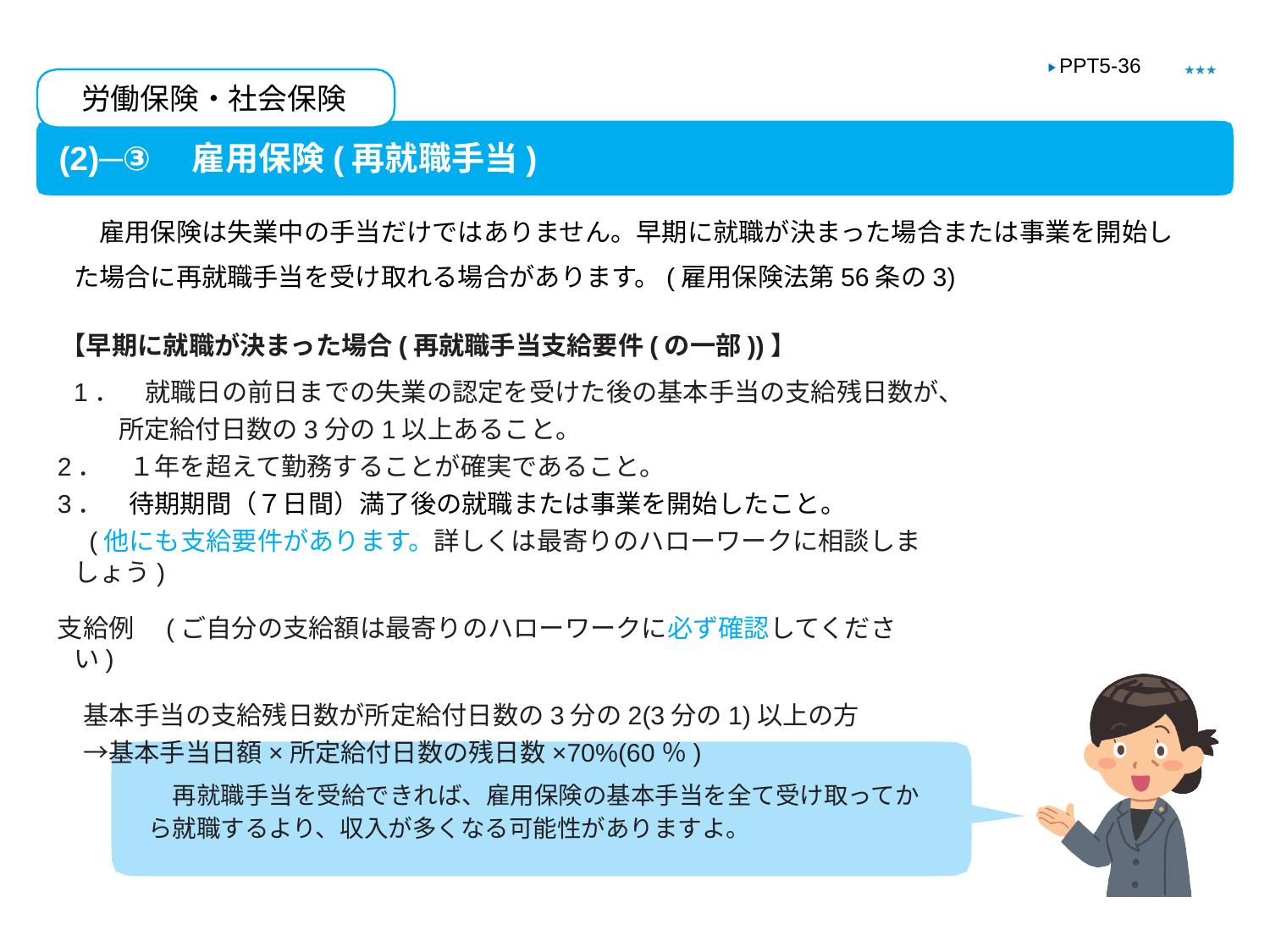

★★★
▶ PPT5-36

労働保険・社会保険

(2)─③　雇用保険(再就職手当)
　雇用保険は失業中の手当だけではありません。早期に就職が決まった場合または事業を開始した場合に再就職手当を受け取れる場合があります。(雇用保険法第56条の3)

【早期に就職が決まった場合(再就職手当支給要件(の一部))】
1．　就職日の前日までの失業の認定を受けた後の基本手当の支給残日数が、所定給付日数の3分の1以上あること。
2．　１年を超えて勤務することが確実であること。
3．　待期期間（７日間）満了後の就職または事業を開始したこと。
　(他にも支給要件があります。詳しくは最寄りのハローワークに相談しましょう)
支給例　(ご自分の支給額は最寄りのハローワークに必ず確認してください)
　基本手当の支給残日数が所定給付日数の3分の2(3分の1)以上の方
　→基本手当日額×所定給付日数の残日数×70%(60％)

　再就職手当を受給できれば、雇用保険の基本手当を全て受け取ってから就職するより、収入が多くなる可能性がありますよ。